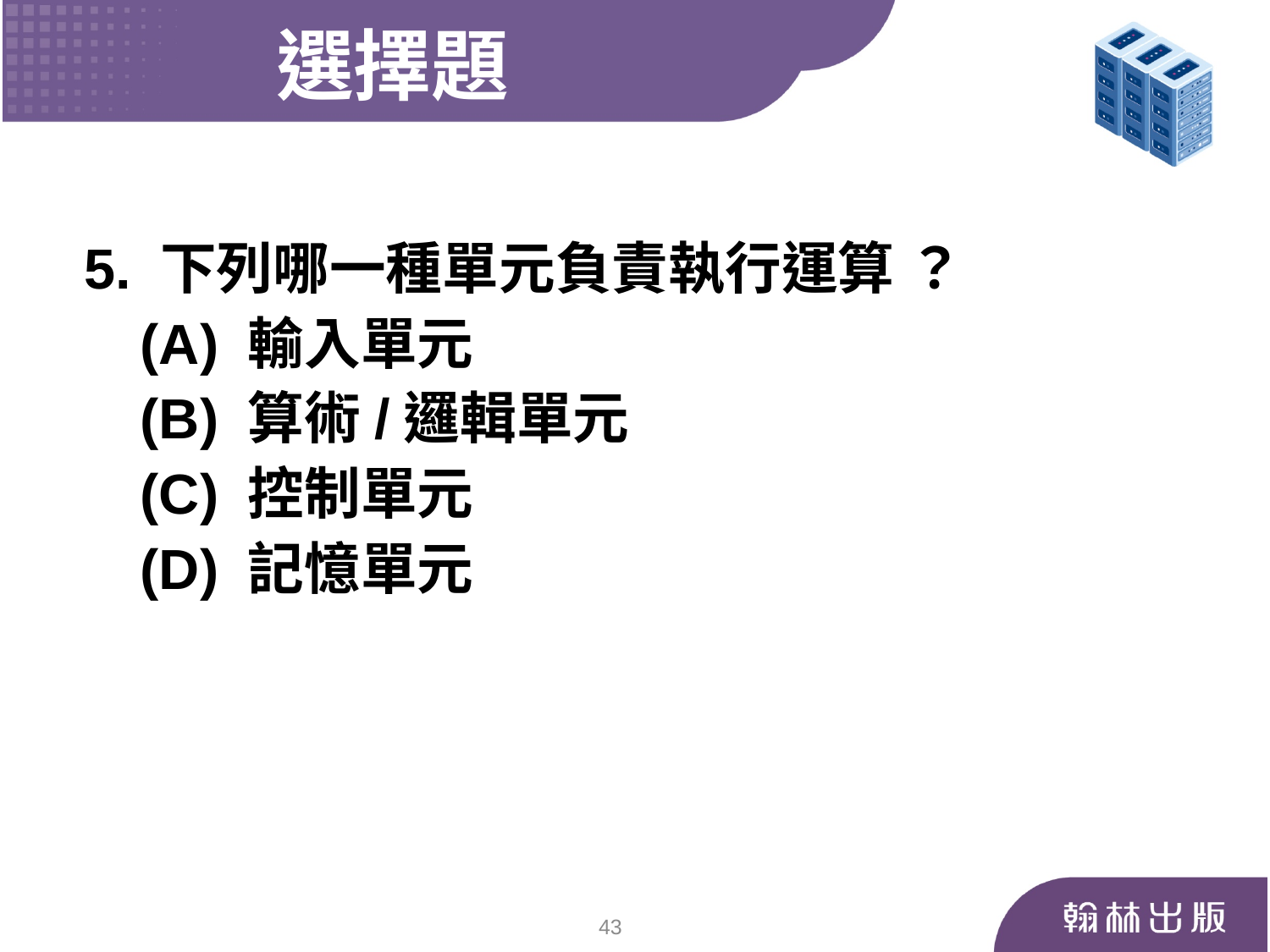

選擇題
 5. 下列哪一種單元負責執行運算 ？
	   (A) 輸入單元
	   (B) 算術/邏輯單元
	   (C) 控制單元
	   (D) 記憶單元

43